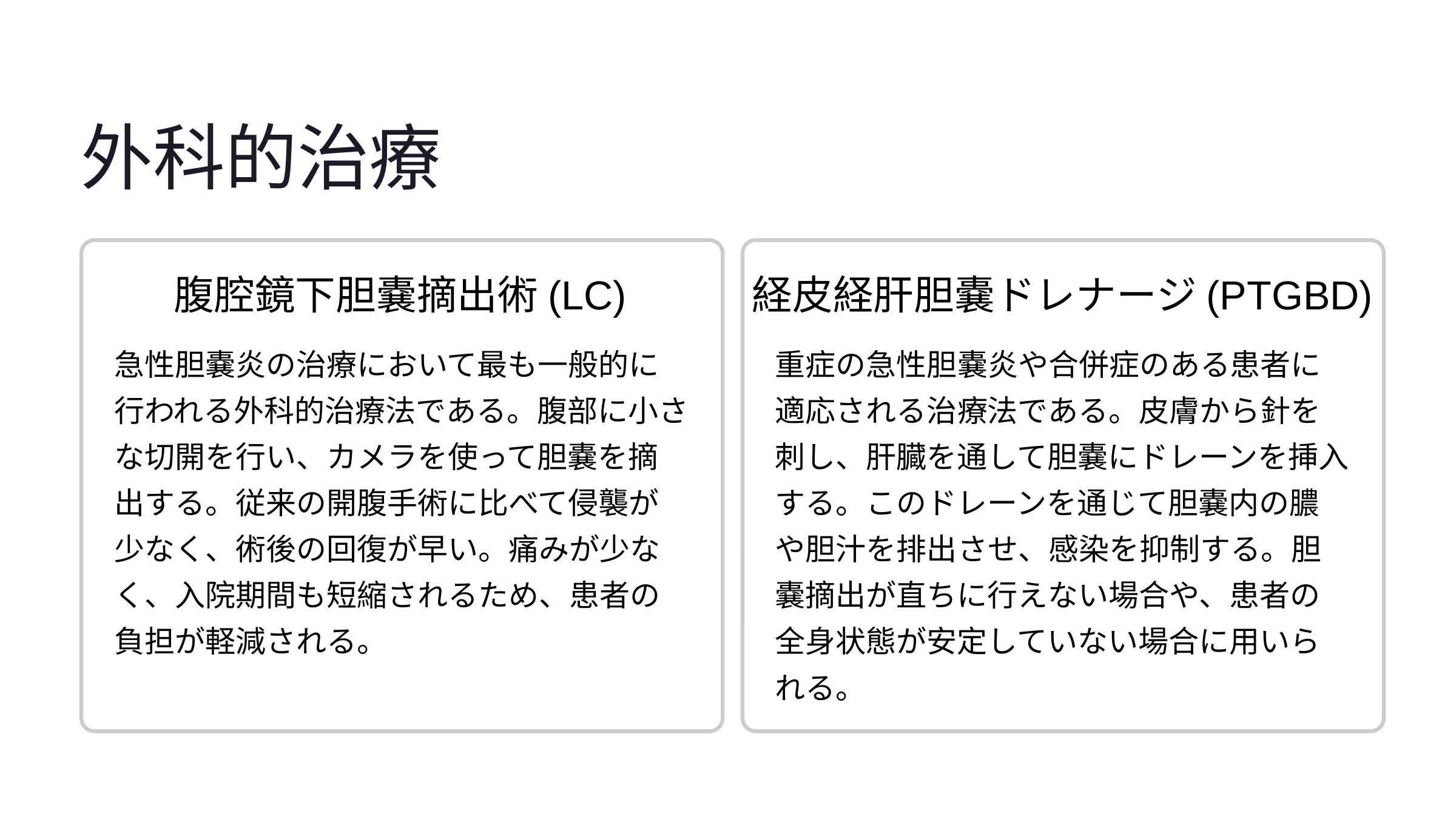

外科的治療

腹腔鏡下胆嚢摘出術(LC)
経皮経肝胆嚢ドレナージ(PTGBD)
急性胆嚢炎の治療において最も一般的に行われる外科的治療法である。腹部に小さな切開を行い、カメラを使って胆嚢を摘出する。従来の開腹手術に比べて侵襲が少なく、術後の回復が早い。痛みが少なく、入院期間も短縮されるため、患者の負担が軽減される。
重症の急性胆嚢炎や合併症のある患者に適応される治療法である。皮膚から針を刺し、肝臓を通して胆嚢にドレーンを挿入する。このドレーンを通じて胆嚢内の膿や胆汁を排出させ、感染を抑制する。胆嚢摘出が直ちに行えない場合や、患者の全身状態が安定していない場合に用いられる。